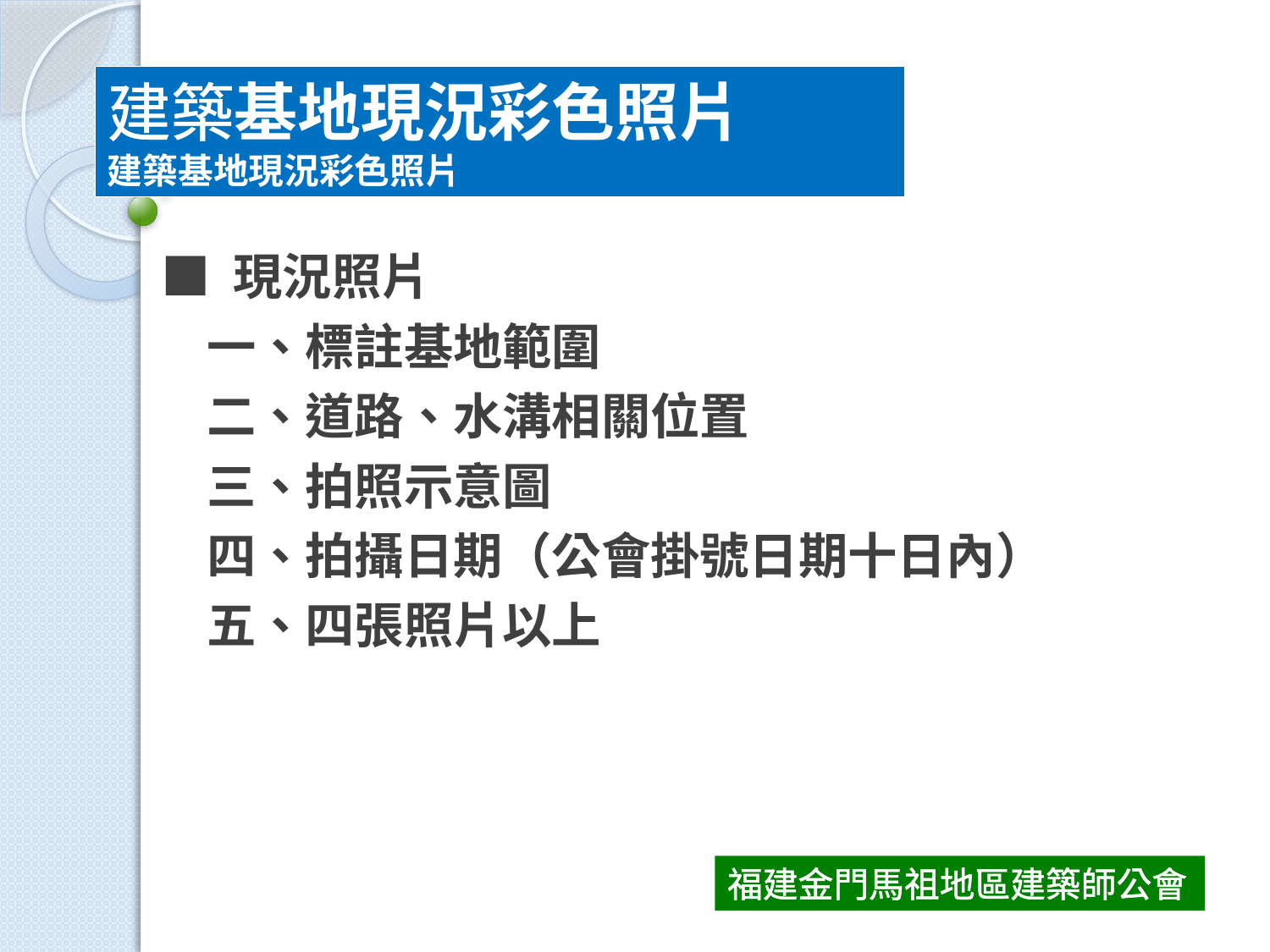

建築基地現況彩色照片
建築基地現況彩色照片
■ 現況照片
   一、標註基地範圍
   二、道路、水溝相關位置
   三、拍照示意圖
   四、拍攝日期（公會掛號日期十日內）
   五、四張照片以上

福建金門馬祖地區建築師公會